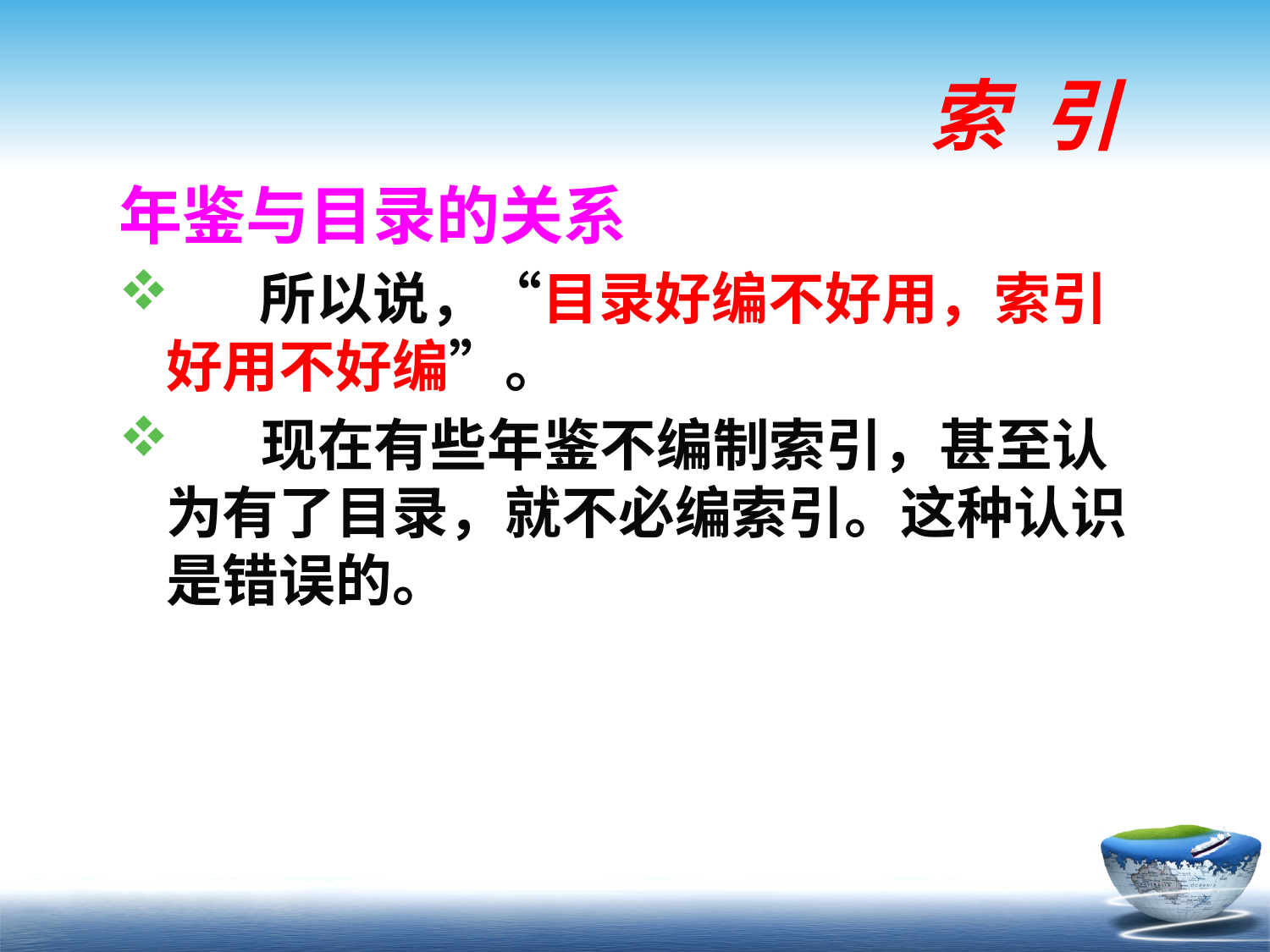

# 索  引
年鉴与目录的关系
      所以说，“目录好编不好用，索引好用不好编”。
      现在有些年鉴不编制索引，甚至认为有了目录，就不必编索引。这种认识是错误的。